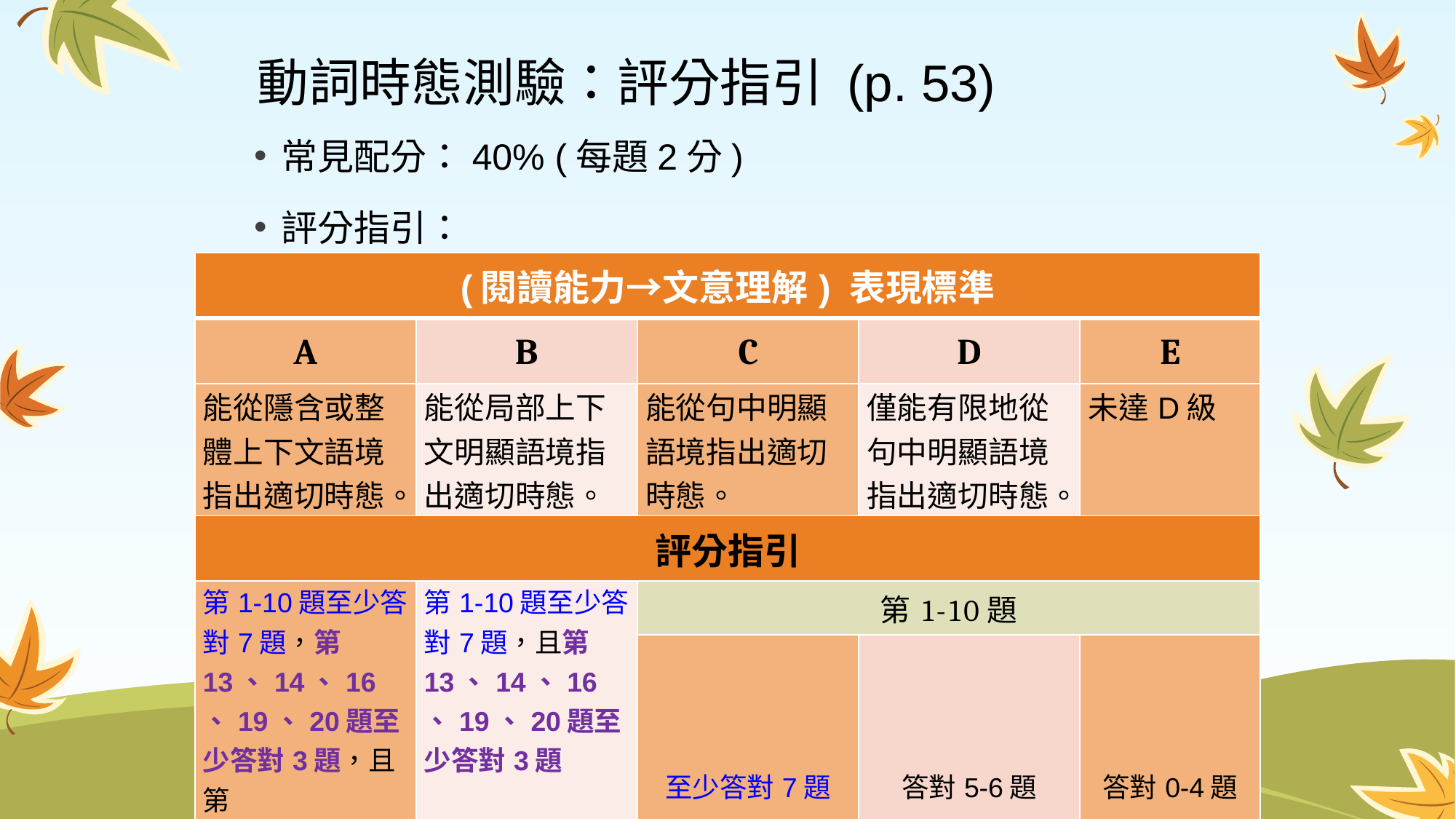

# 動詞時態測驗：評分指引 (p. 53)
常見配分：40% (每題2分)
評分指引：

| (閱讀能力→文意理解) 表現標準 |  |  |  |  |
| --- | --- | --- | --- | --- |
| A | B | C | D | E |
| 能從隱含或整體上下文語境指出適切時態。 | 能從局部上下文明顯語境指出適切時態。 | 能從句中明顯語境指出適切時態。 | 僅能有限地從句中明顯語境指出適切時態。 | 未達D級 |
| 評分指引 |  |  |  |  |
| 第1-10題至少答對7題，第13、14、16、19、20題至少答對3題，且第11、12、15、17、18題至少答對3題 | 第1-10題至少答對7題，且第13、14、16、19、20題至少答對3題 | 第1-10題 |  |  |
|  |  | 至少答對7題 | 答對5-6題 | 答對0-4題 |